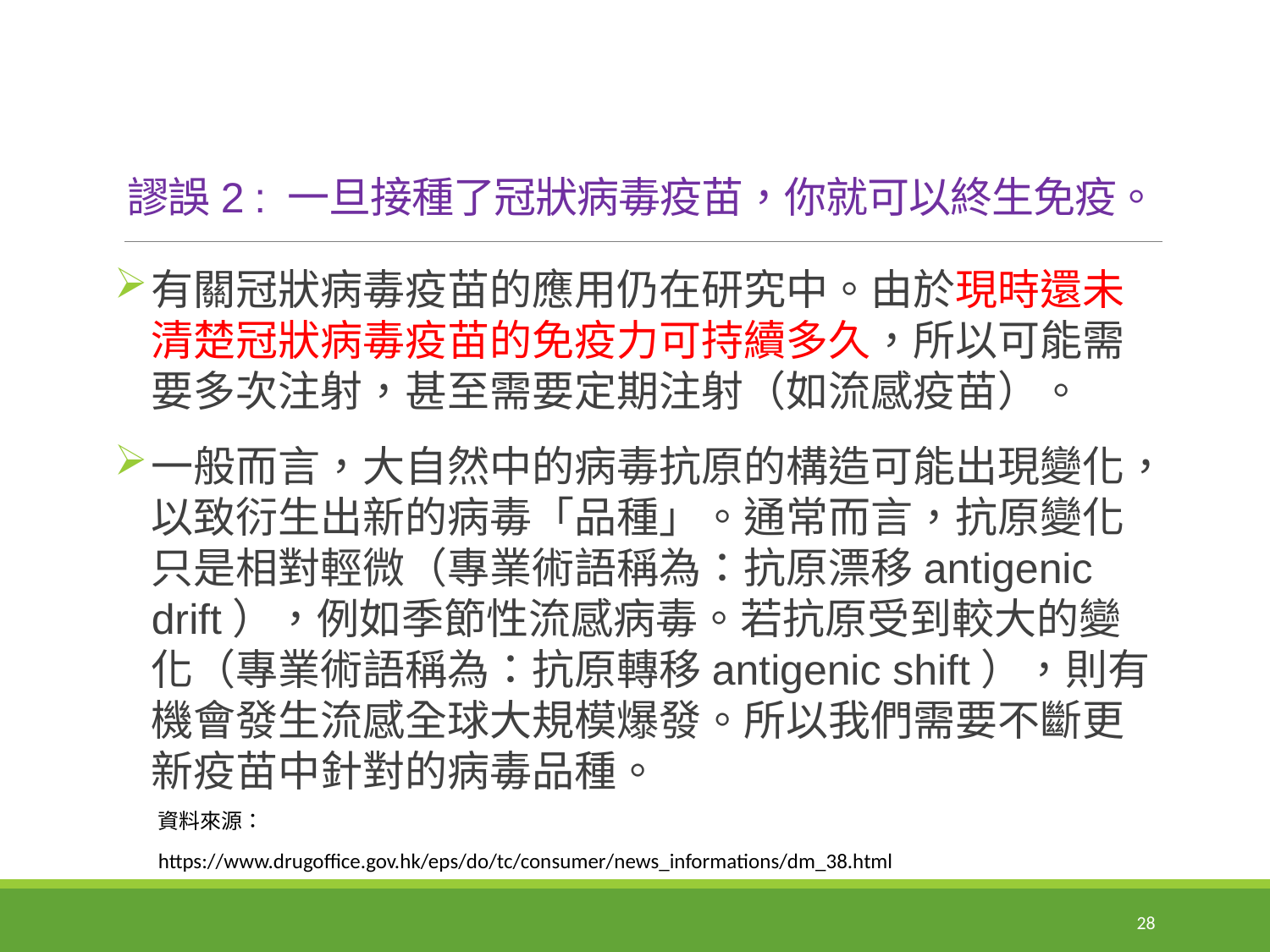

# 謬誤2 : 一旦接種了冠狀病毒疫苗，你就可以終生免疫。
有關冠狀病毒疫苗的應用仍在研究中。由於現時還未清楚冠狀病毒疫苗的免疫力可持續多久，所以可能需要多次注射，甚至需要定期注射（如流感疫苗）。
一般而言，大自然中的病毒抗原的構造可能出現變化，以致衍生出新的病毒「品種」。通常而言，抗原變化只是相對輕微（專業術語稱為：抗原漂移antigenic drift），例如季節性流感病毒。若抗原受到較大的變化（專業術語稱為：抗原轉移antigenic shift），則有機會發生流感全球大規模爆發。所以我們需要不斷更新疫苗中針對的病毒品種。
資料來源：
https://www.drugoffice.gov.hk/eps/do/tc/consumer/news_informations/dm_38.html
28